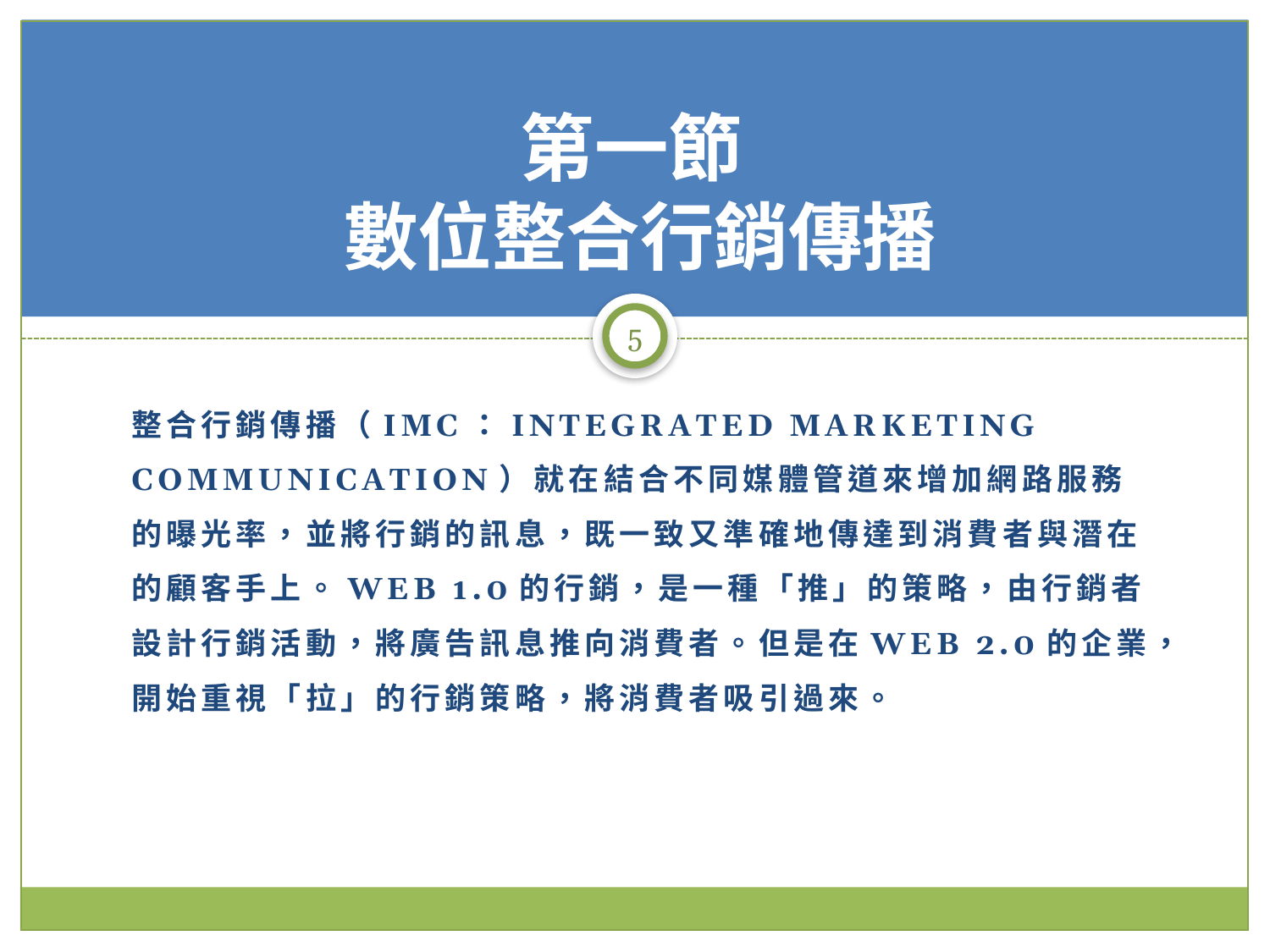

# 第一節 數位整合行銷傳播
5
整合行銷傳播（IMC：Integrated Marketing Communication）就在結合不同媒體管道來增加網路服務的曝光率，並將行銷的訊息，既一致又準確地傳達到消費者與潛在的顧客手上。Web 1.0的行銷，是一種「推」的策略，由行銷者設計行銷活動，將廣告訊息推向消費者。但是在Web 2.0的企業，開始重視「拉」的行銷策略，將消費者吸引過來。